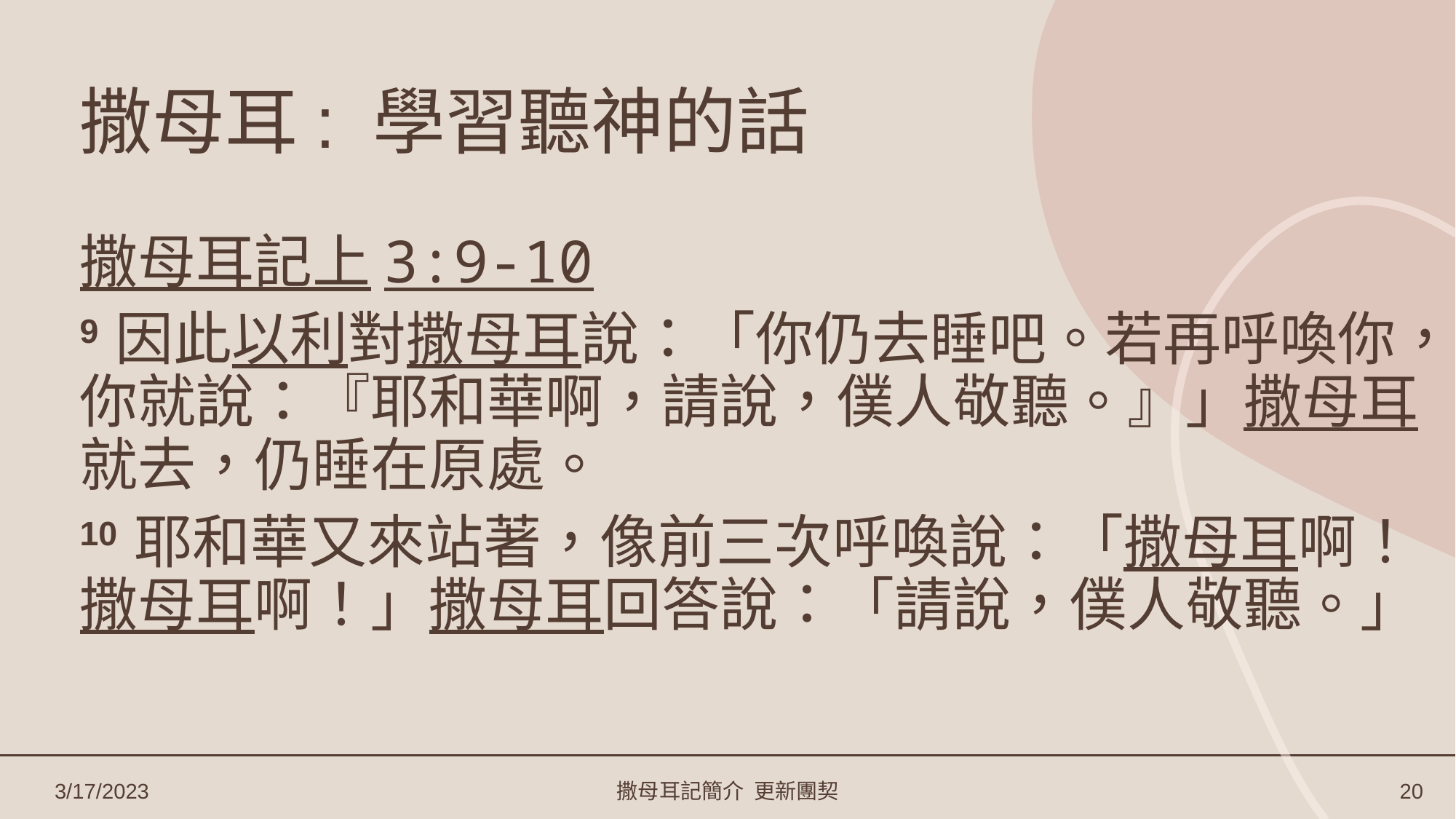

# 撒母耳: 學習聽神的話
撒母耳記上3:9-10
9 因此以利對撒母耳說：「你仍去睡吧。若再呼喚你，你就說：『耶和華啊，請說，僕人敬聽。』」撒母耳就去，仍睡在原處。
10 耶和華又來站著，像前三次呼喚說：「撒母耳啊！撒母耳啊！」撒母耳回答說：「請說，僕人敬聽。」

3/17/2023
撒母耳記簡介  更新團契
20